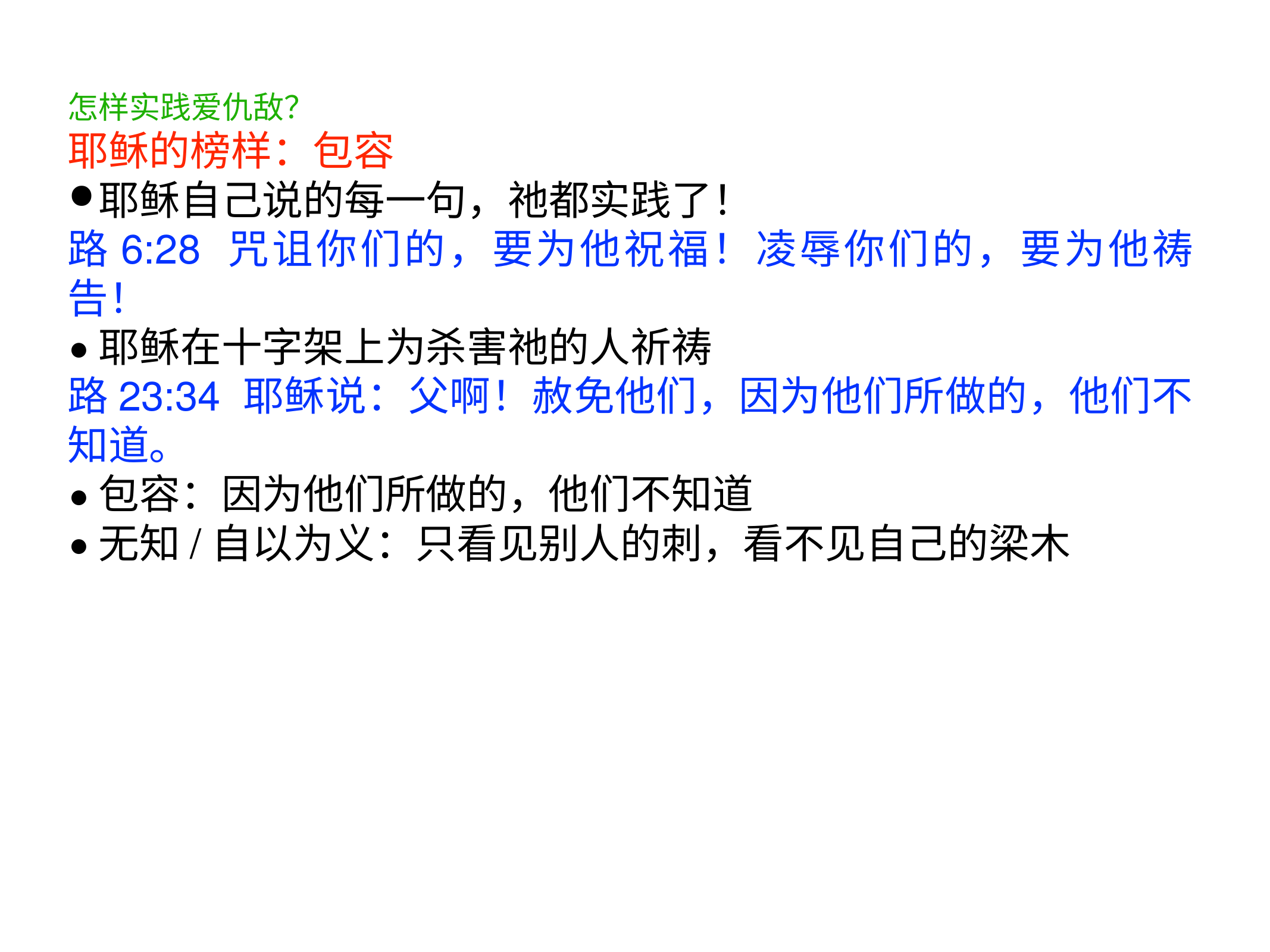

怎样实践爱仇敌？
耶稣的榜样：包容
耶稣自己说的每一句，祂都实践了！
路6:28 咒诅你们的，要为他祝福！凌辱你们的，要为他祷告！
耶稣在十字架上为杀害祂的人祈祷
路23:34 耶稣说：父啊！赦免他们，因为他们所做的，他们不知道。
包容：因为他们所做的，他们不知道
无知/自以为义：只看见别人的刺，看不见自己的梁木